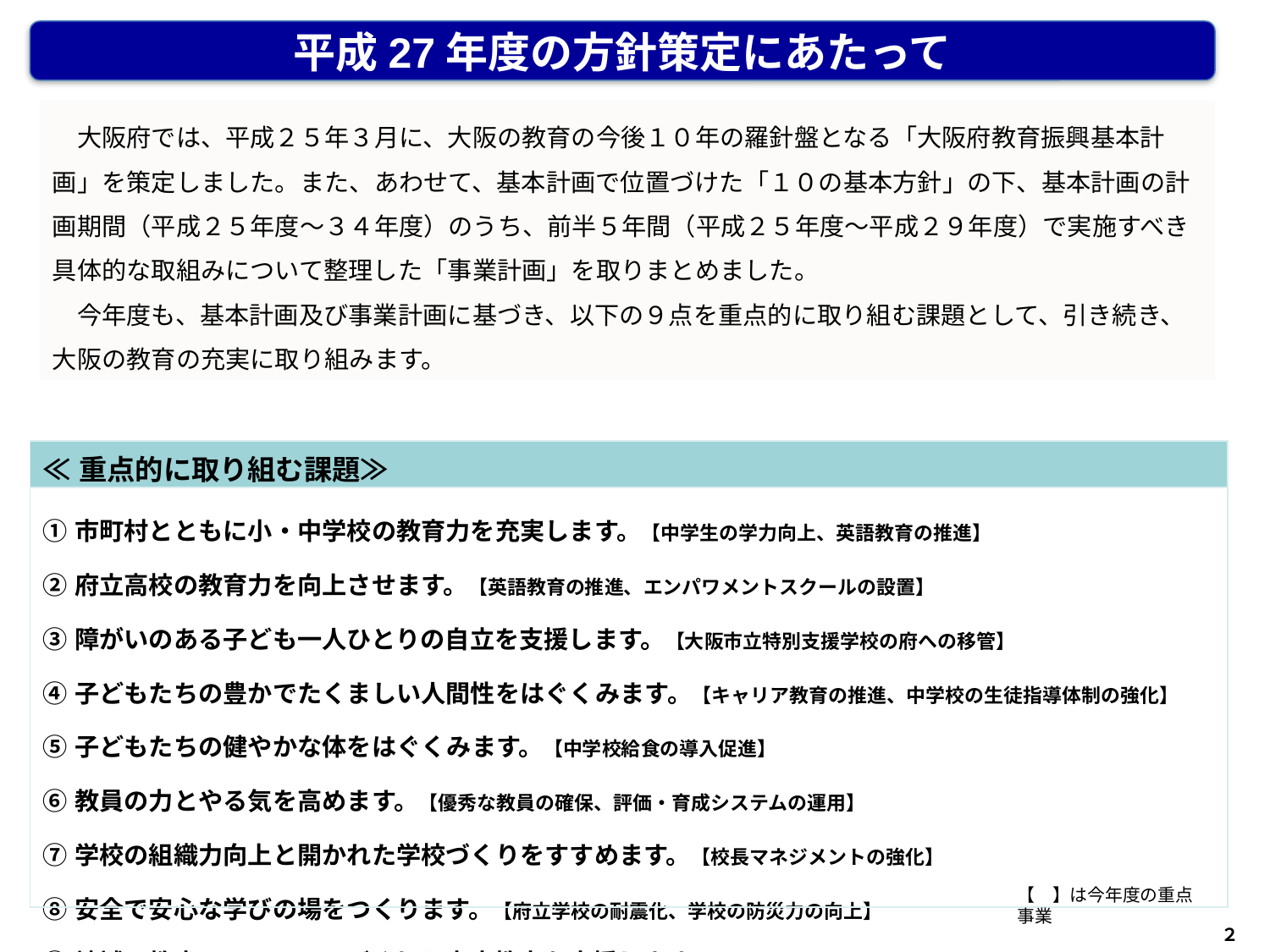

平成27年度の方針策定にあたって
　大阪府では、平成２５年３月に、大阪の教育の今後１０年の羅針盤となる「大阪府教育振興基本計画」を策定しました。また、あわせて、基本計画で位置づけた「１０の基本方針」の下、基本計画の計画期間（平成２５年度～３４年度）のうち、前半５年間（平成２５年度～平成２９年度）で実施すべき具体的な取組みについて整理した「事業計画」を取りまとめました。
　今年度も、基本計画及び事業計画に基づき、以下の９点を重点的に取り組む課題として、引き続き、大阪の教育の充実に取り組みます。
| ≪重点的に取り組む課題≫ |
| --- |
| ①市町村とともに小・中学校の教育力を充実します。【中学生の学力向上、英語教育の推進】 ②府立高校の教育力を向上させます。【英語教育の推進、エンパワメントスクールの設置】 ③障がいのある子ども一人ひとりの自立を支援します。【大阪市立特別支援学校の府への移管】 ④子どもたちの豊かでたくましい人間性をはぐくみます。【キャリア教育の推進、中学校の生徒指導体制の強化】 ⑤子どもたちの健やかな体をはぐくみます。【中学校給食の導入促進】 ⑥教員の力とやる気を高めます。【優秀な教員の確保、評価・育成システムの運用】 ⑦学校の組織力向上と開かれた学校づくりをすすめます。【校長マネジメントの強化】 ⑧安全で安心な学びの場をつくります。【府立学校の耐震化、学校の防災力の向上】 ⑨地域の教育コミュニティづくりと家庭教育を支援します。【おおさか元気広場の促進、親学習の促進】 |
【　】は今年度の重点事業
２